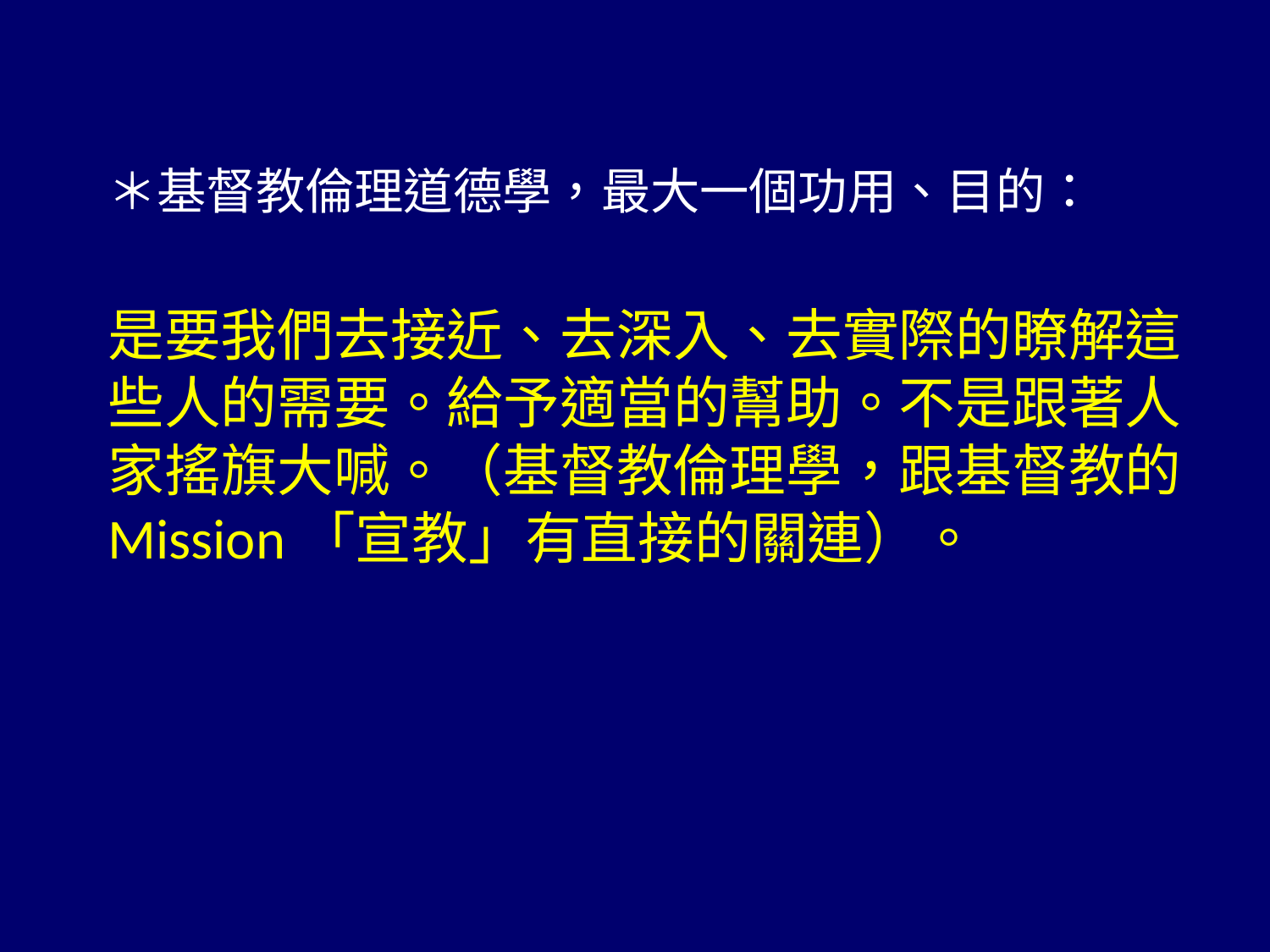

＊基督教倫理道德學，最大一個功用、目的：

是要我們去接近、去深入、去實際的瞭解這些人的需要。給予適當的幫助。不是跟著人家搖旗大喊。（基督教倫理學，跟基督教的Mission「宣教」有直接的關連）。